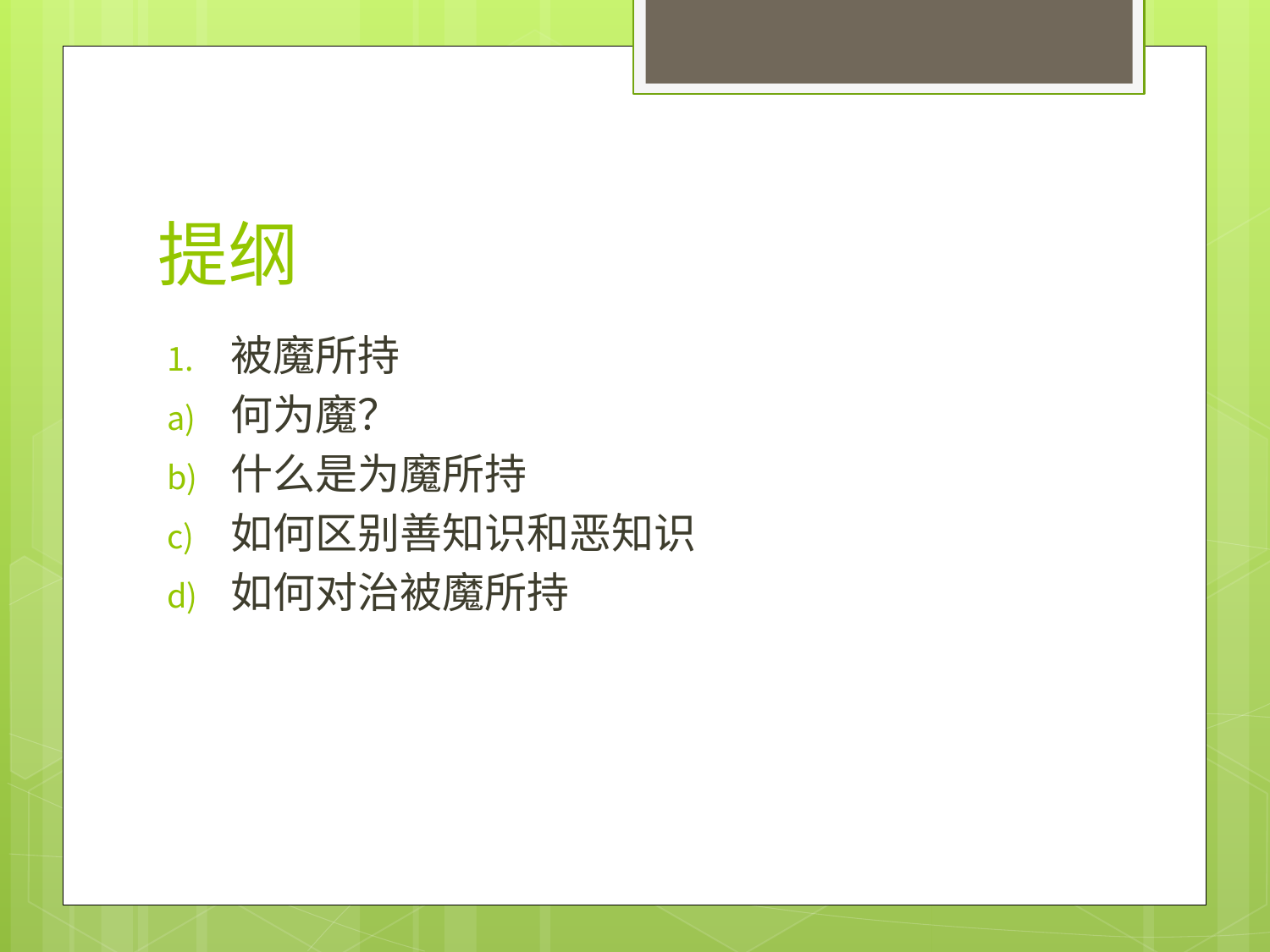

# 提纲
被魔所持
何为魔？
什么是为魔所持
如何区别善知识和恶知识
如何对治被魔所持